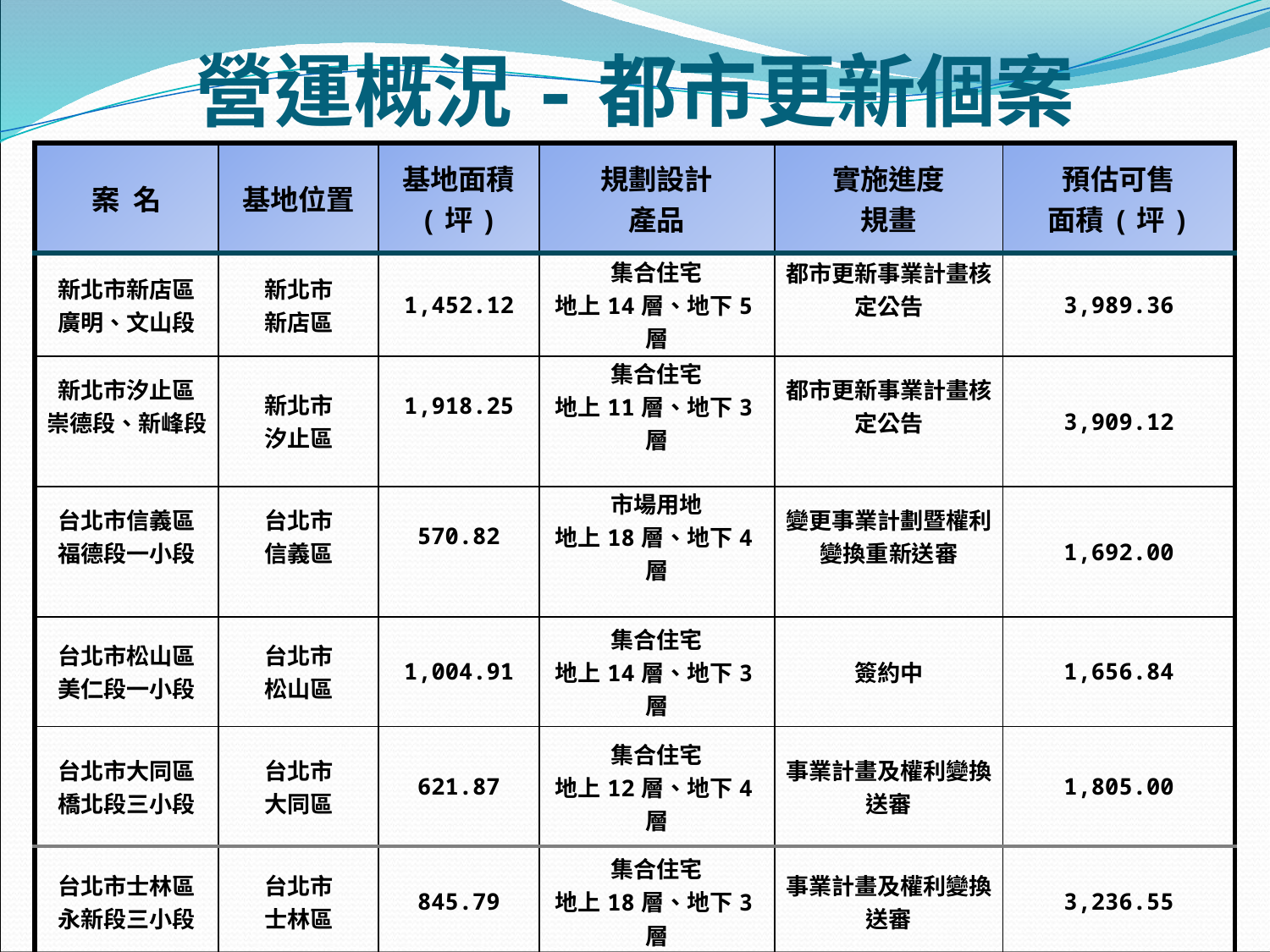

# 營運概況-都市更新個案
| 案 名 | 基地位置 | 基地面積 (坪) | 規劃設計 產品 | 實施進度 規畫 | 預估可售 面積(坪) |
| --- | --- | --- | --- | --- | --- |
| 新北市新店區 廣明、文山段 | 新北市 新店區 | 1,452.12 | 集合住宅 地上14層、地下5層 | 都市更新事業計畫核定公告 | 3,989.36 |
| 新北市汐止區 崇德段、新峰段 | 新北市 汐止區 | 1,918.25 | 集合住宅 地上11層、地下3層 | 都市更新事業計畫核定公告 | 3,909.12 |
| 台北市信義區 福德段一小段 | 台北市 信義區 | 570.82 | 市場用地 地上18層、地下4層 | 變更事業計劃暨權利變換重新送審 | 1,692.00 |
| 台北市松山區 美仁段一小段 | 台北市 松山區 | 1,004.91 | 集合住宅 地上14層、地下3層 | 簽約中 | 1,656.84 |
| 台北市大同區 橋北段三小段 | 台北市 大同區 | 621.87 | 集合住宅 地上12層、地下4層 | 事業計畫及權利變換送審 | 1,805.00 |
| 台北市士林區 永新段三小段 | 台北市 士林區 | 845.79 | 集合住宅 地上18層、地下3層 | 事業計畫及權利變換送審 | 3,236.55 |